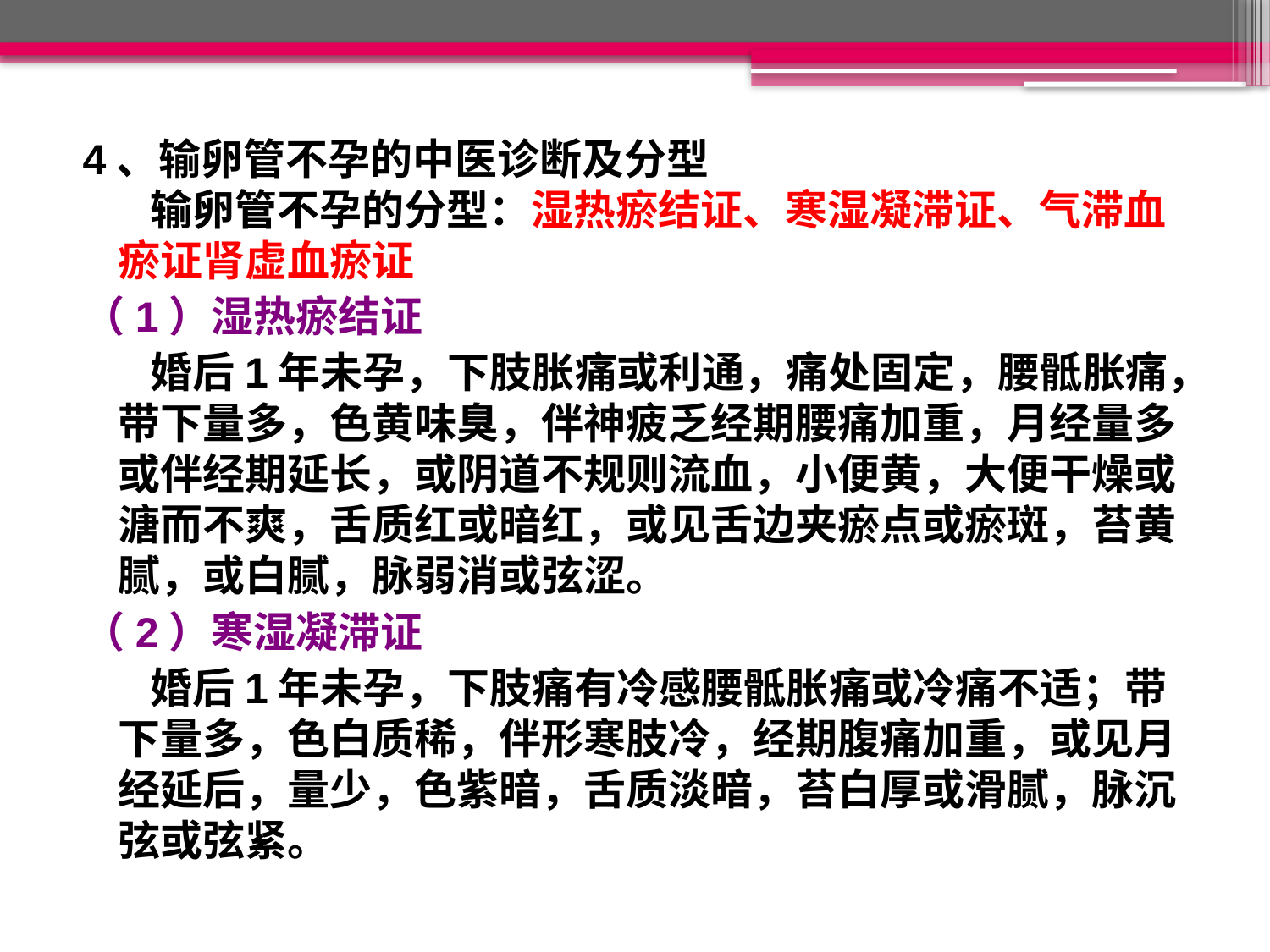

4、输卵管不孕的中医诊断及分型
      输卵管不孕的分型：湿热瘀结证、寒湿凝滞证、气滞血瘀证肾虚血瘀证
（1）湿热瘀结证
      婚后1年未孕，下肢胀痛或利通，痛处固定，腰骶胀痛，带下量多，色黄味臭，伴神疲乏经期腰痛加重，月经量多或伴经期延长，或阴道不规则流血，小便黄，大便干燥或溏而不爽，舌质红或暗红，或见舌边夹瘀点或瘀斑，苔黄腻，或白腻，脉弱消或弦涩。
（2）寒湿凝滞证
      婚后1年未孕，下肢痛有冷感腰骶胀痛或冷痛不适；带下量多，色白质稀，伴形寒肢冷，经期腹痛加重，或见月经延后，量少，色紫暗，舌质淡暗，苔白厚或滑腻，脉沉弦或弦紧。